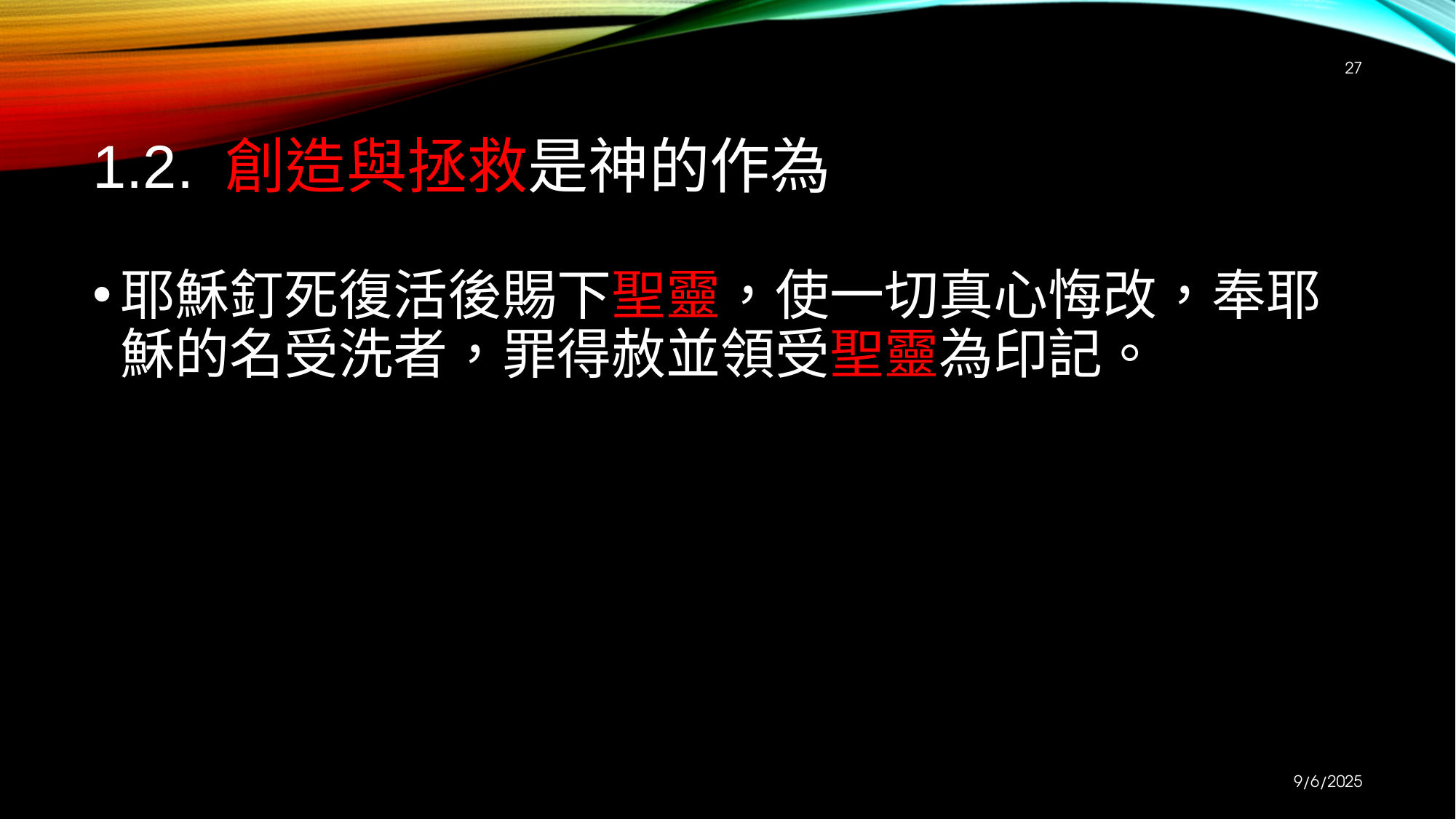

27
# 1.2. 創造與拯救是神的作為
耶穌釘死復活後賜下聖靈，使一切真心悔改，奉耶穌的名受洗者，罪得赦並領受聖靈為印記。

9/6/2025